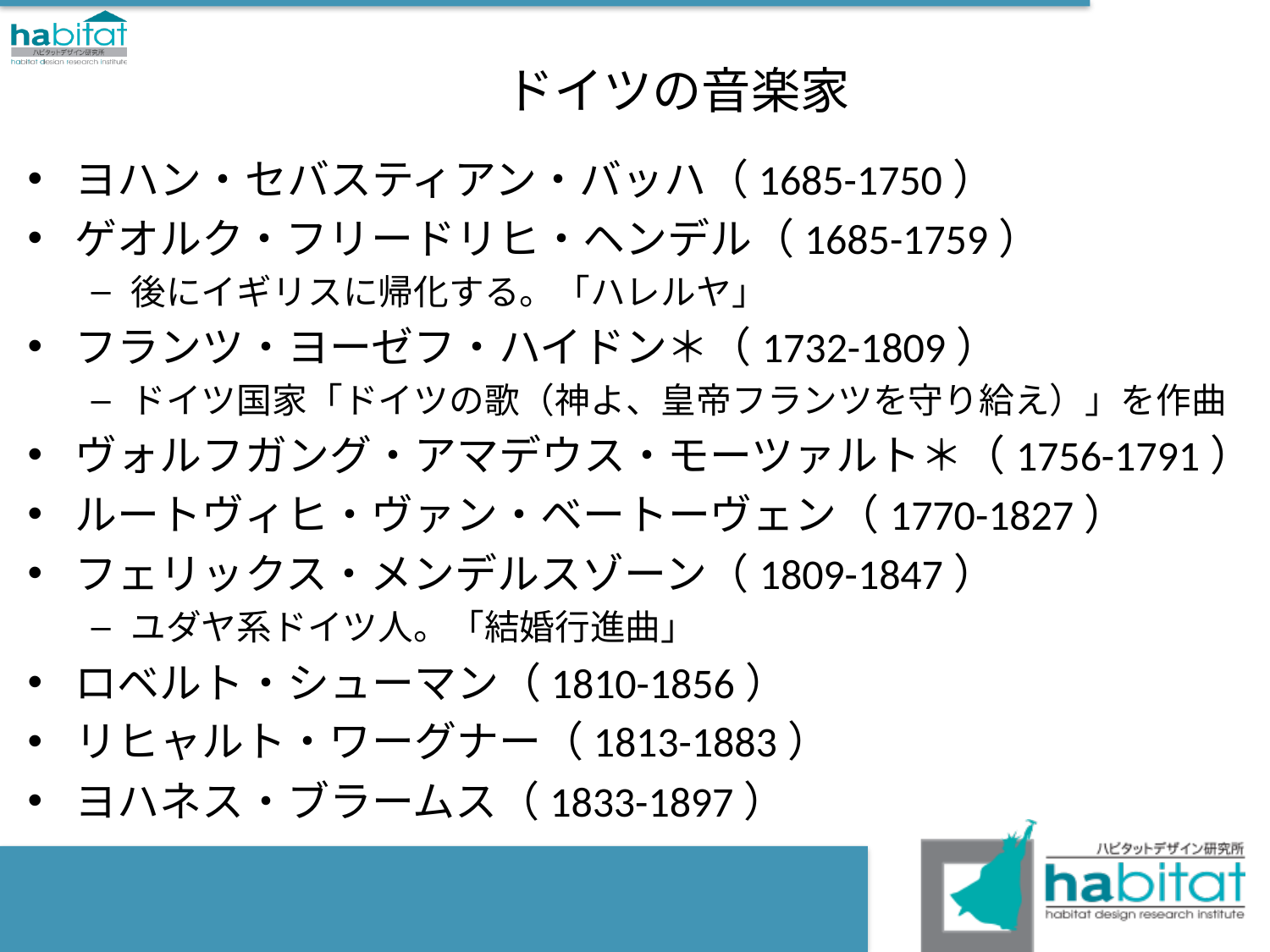

# ドイツの音楽家
ヨハン・セバスティアン・バッハ（1685-1750）
ゲオルク・フリードリヒ・ヘンデル（1685-1759）
後にイギリスに帰化する。「ハレルヤ」
フランツ・ヨーゼフ・ハイドン＊（1732-1809）
ドイツ国家「ドイツの歌（神よ、皇帝フランツを守り給え）」を作曲
ヴォルフガング・アマデウス・モーツァルト＊（1756-1791）
ルートヴィヒ・ヴァン・ベートーヴェン（1770-1827）
フェリックス・メンデルスゾーン（1809-1847）
ユダヤ系ドイツ人。「結婚行進曲」
ロベルト・シューマン（1810-1856）
リヒャルト・ワーグナー（1813-1883）
ヨハネス・ブラームス（1833-1897）